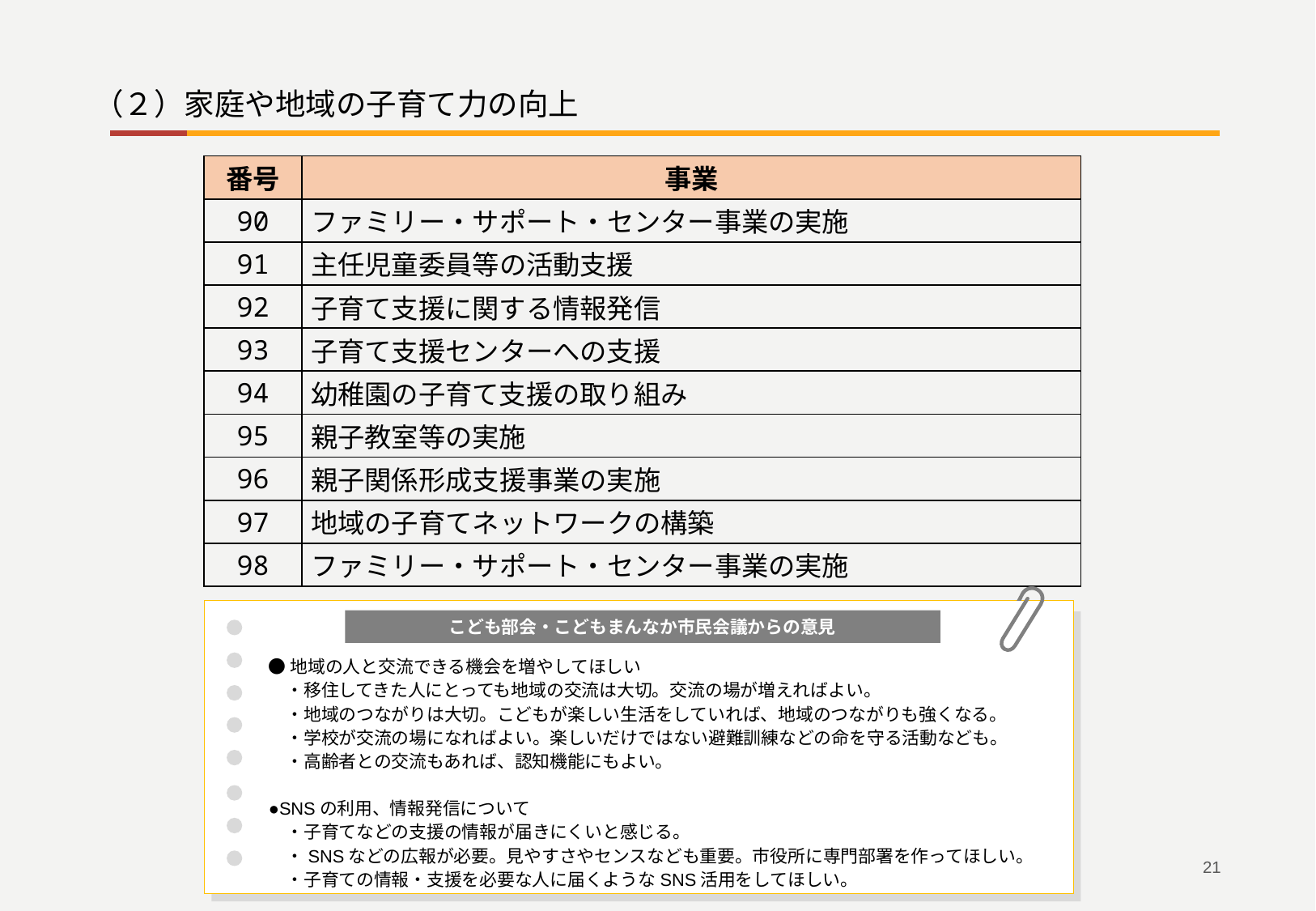

（２）家庭や地域の子育て力の向上
| 番号 | 事業 |
| --- | --- |
| 90 | ファミリー・サポート・センター事業の実施 |
| 91 | 主任児童委員等の活動支援 |
| 92 | 子育て支援に関する情報発信 |
| 93 | 子育て支援センターへの支援 |
| 94 | 幼稚園の子育て支援の取り組み |
| 95 | 親子教室等の実施 |
| 96 | 親子関係形成支援事業の実施 |
| 97 | 地域の子育てネットワークの構築 |
| 98 | ファミリー・サポート・センター事業の実施 |

こども部会・こどもまんなか市民会議からの意見

●地域の人と交流できる機会を増やしてほしい
　・移住してきた人にとっても地域の交流は大切。交流の場が増えればよい。
　・地域のつながりは大切。こどもが楽しい生活をしていれば、地域のつながりも強くなる。
　・学校が交流の場になればよい。楽しいだけではない避難訓練などの命を守る活動なども。
　・高齢者との交流もあれば、認知機能にもよい。

●SNSの利用、情報発信について
　・子育てなどの支援の情報が届きにくいと感じる。
　・SNSなどの広報が必要。見やすさやセンスなども重要。市役所に専門部署を作ってほしい。
　・子育ての情報・支援を必要な人に届くようなSNS活用をしてほしい。
21